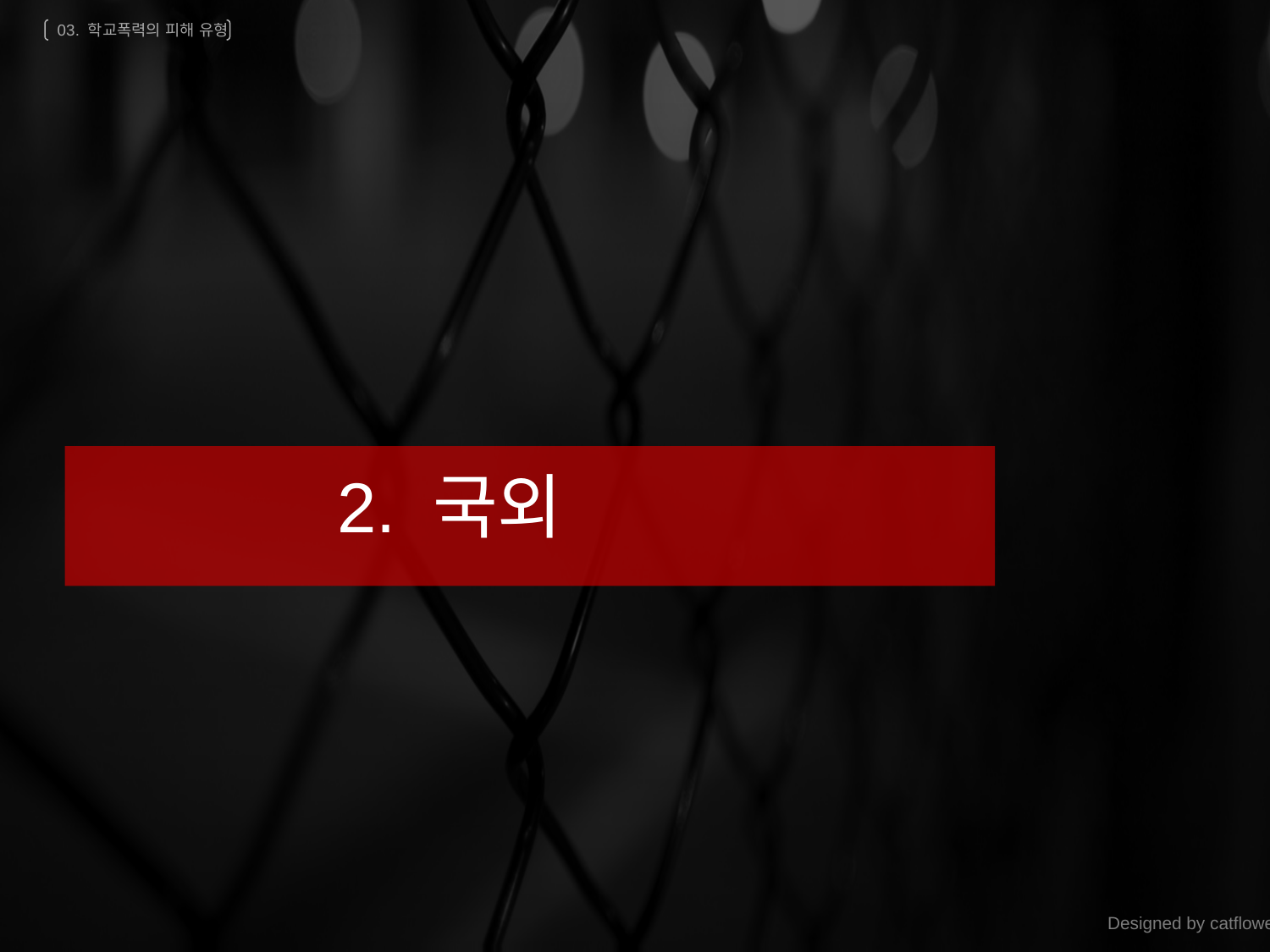

03. 학교폭력의 피해 유형

2. 국외

Designed by catflowerbox